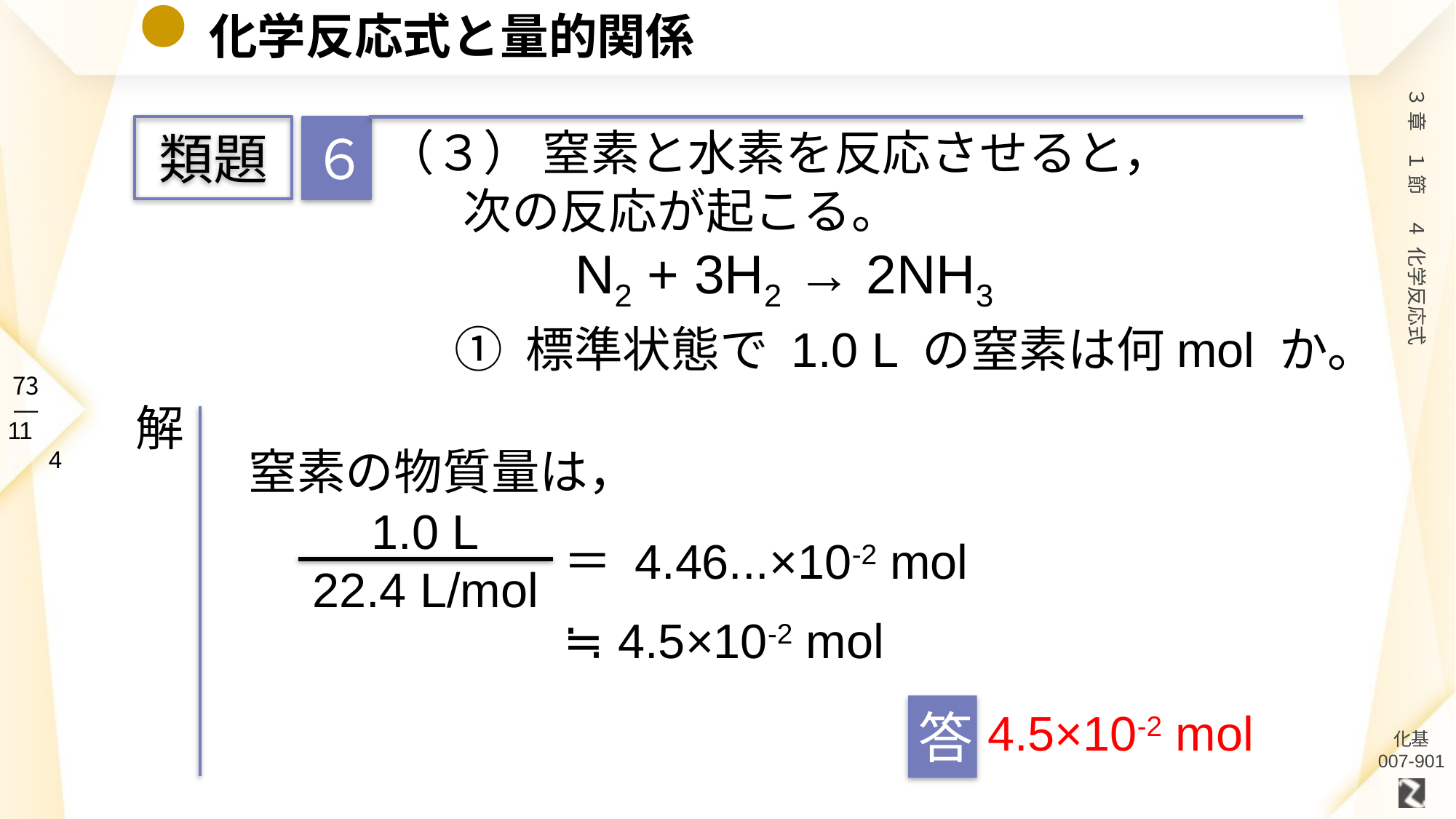

# 化学反応式と量的関係
６
類題
（３） 窒素と水素を反応させると，
      次の反応が起こる。
　　　 N2 + 3H2 → 2NH3
① 標準状態で 1.0 L の窒素は何mol か。
解
窒素の物質量は，
1.0 L
22.4 L/mol
＝ 4.46...×10-2 mol
≒ 4.5×10-2 mol
答
4.5×10-2 mol